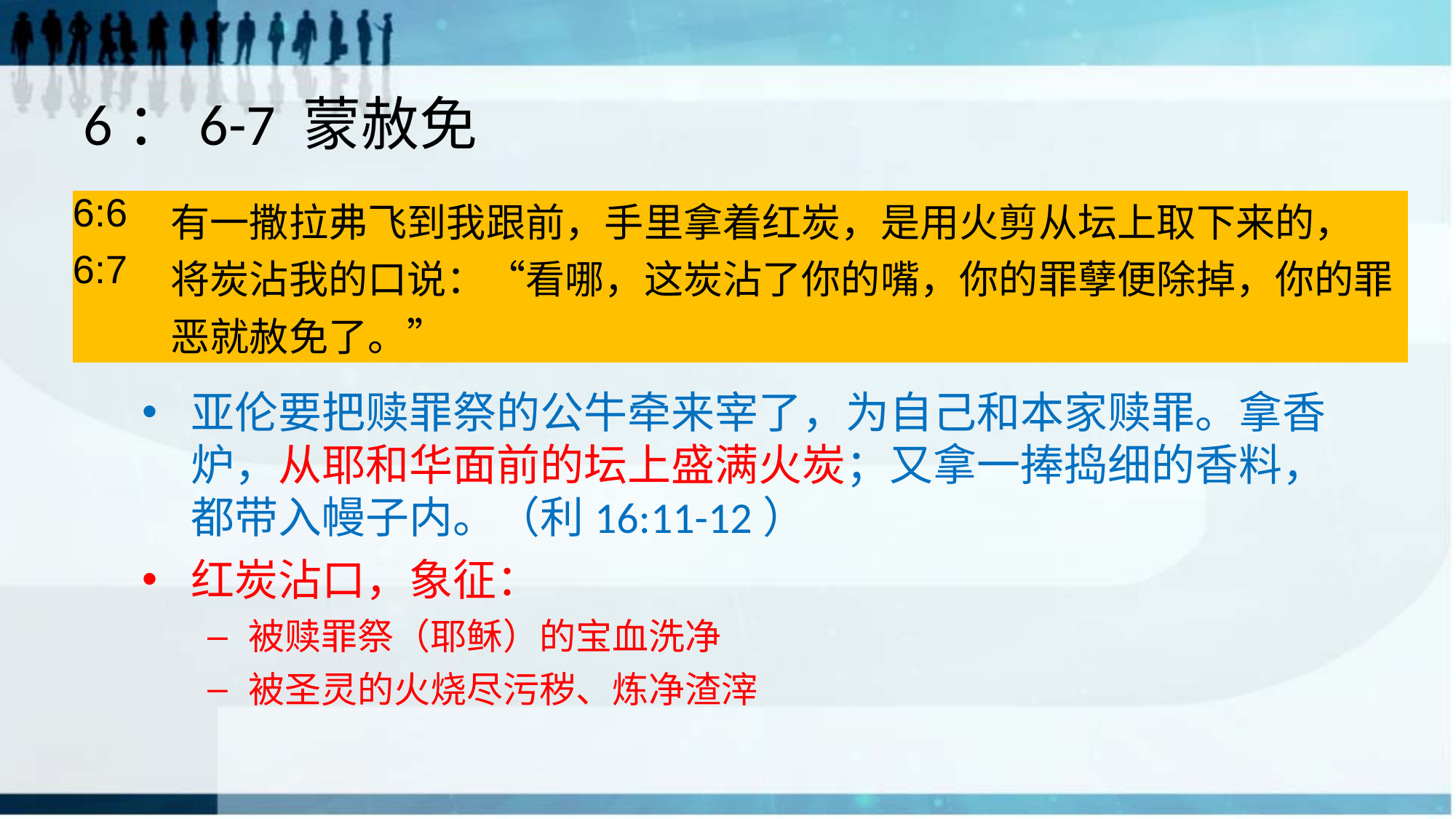

# 6：6-7 蒙赦免
| 6:6 | 有一撒拉弗飞到我跟前，手里拿着红炭，是用火剪从坛上取下来的， |
| --- | --- |
| 6:7 | 将炭沾我的口说：“看哪，这炭沾了你的嘴，你的罪孽便除掉，你的罪恶就赦免了。” |
亚伦要把赎罪祭的公牛牵来宰了，为自己和本家赎罪。拿香炉，从耶和华面前的坛上盛满火炭；又拿一捧捣细的香料，都带入幔子内。（利16:11-12）
红炭沾口，象征：
被赎罪祭（耶稣）的宝血洗净
被圣灵的火烧尽污秽、炼净渣滓